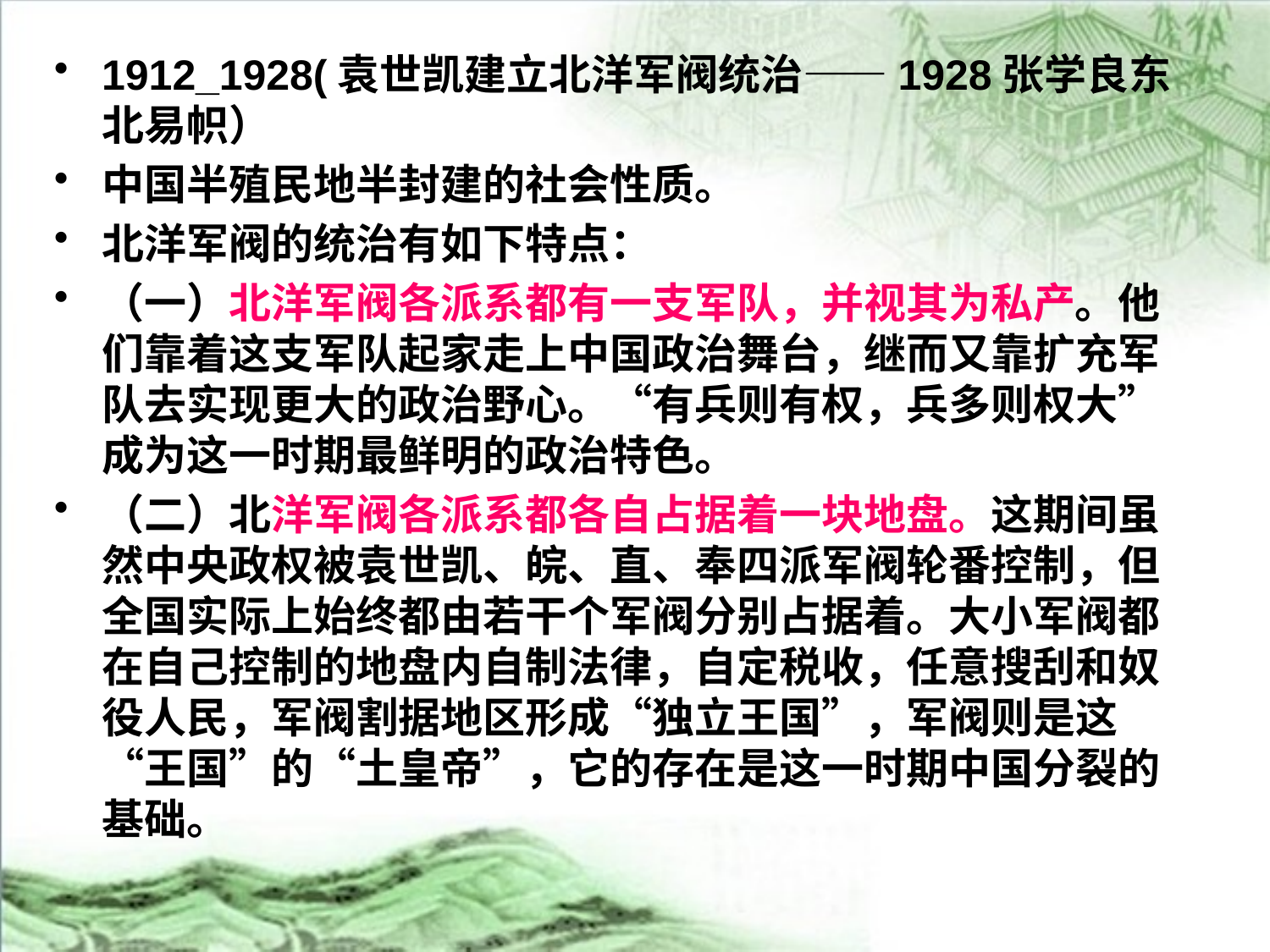

1912_1928(袁世凯建立北洋军阀统治——1928张学良东北易帜）
中国半殖民地半封建的社会性质。
北洋军阀的统治有如下特点：
（一）北洋军阀各派系都有一支军队，并视其为私产。他们靠着这支军队起家走上中国政治舞台，继而又靠扩充军队去实现更大的政治野心。“有兵则有权，兵多则权大”成为这一时期最鲜明的政治特色。
（二）北洋军阀各派系都各自占据着一块地盘。这期间虽然中央政权被袁世凯、皖、直、奉四派军阀轮番控制，但全国实际上始终都由若干个军阀分别占据着。大小军阀都在自己控制的地盘内自制法律，自定税收，任意搜刮和奴役人民，军阀割据地区形成“独立王国”，军阀则是这“王国”的“土皇帝”，它的存在是这一时期中国分裂的基础。